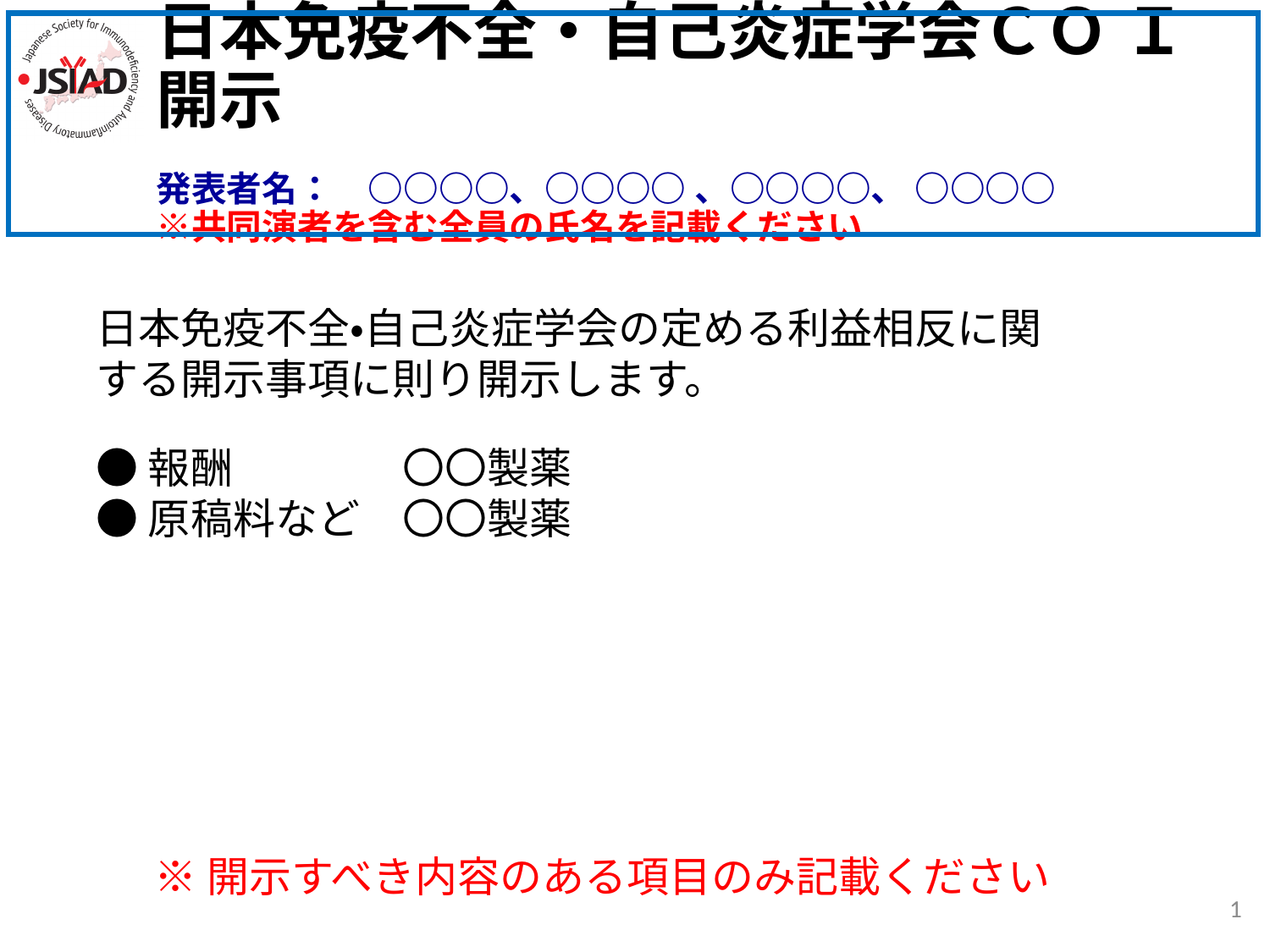

# 日本免疫不全・自己炎症学会ＣＯ Ｉ 開示 　 発表者名：　○○○○、○○○○ 、○○○○、 ○○○○ ※共同演者を含む全員の氏名を記載ください
日本免疫不全・自己炎症学会の定める利益相反に関する開示事項に則り開示します。

●報酬　　　　〇〇製薬
●原稿料など　〇〇製薬
※開示すべき内容のある項目のみ記載ください
1